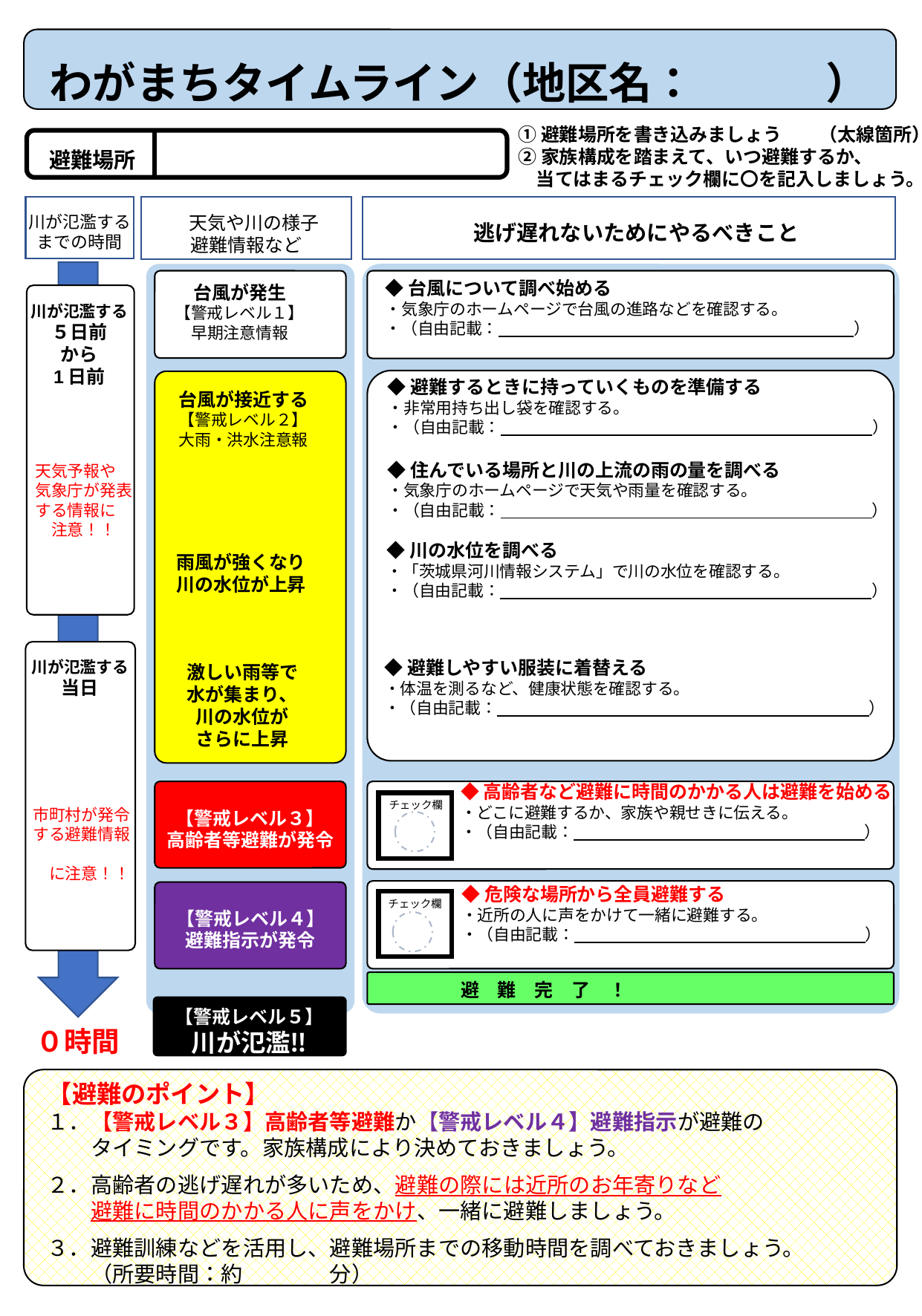

わがまちタイムライン（地区名：　　　）

①避難場所を書き込みましょう　　（太線箇所）
②家族構成を踏まえて、いつ避難するか、
　当てはまるチェック欄に〇を記入しましょう。
避難場所

川が氾濫する
までの時間
  天気や川の様子
避難情報など
  逃げ遅れないためにやるべきこと

台風が発生
【警戒レベル１】
早期注意情報
◆台風について調べ始める
・気象庁のホームページで台風の進路などを確認する。
・（自由記載：　　　　　　　　　　　　　　　　　　　　　　）

川が氾濫する
５日前
から
1日前
◆避難するときに持っていくものを準備する
・非常用持ち出し袋を確認する。
・（自由記載：　　　　　　　　　　　　　　　　　　　　　　　）

台風が接近する
【警戒レベル２】
大雨・洪水注意報
天気予報や
気象庁が発表する情報に
　注意！！
◆住んでいる場所と川の上流の雨の量を調べる
・気象庁のホームページで天気や雨量を確認する。
・（自由記載：　　　　　　　　　　　　　　　　　　　　　　　）
雨風が強くなり
川の水位が上昇
◆川の水位を調べる
・「茨城県河川情報システム」で川の水位を確認する。
・（自由記載：　　　　　　　　　　　　　　　　　　　　　　　）
川の水位が
さらに上昇
川が氾濫する
当日

◆避難しやすい服装に着替える
・体温を測るなど、健康状態を確認する。
・（自由記載：　　　　　　　　　　　　　　　　　　　　　　　）
激しい雨等で
水が集まり、
川の水位が
さらに上昇
チェック欄
市町村が発令
する避難情報
　に注意！！
◆高齢者など避難に時間のかかる人は避難を始める
・どこに避難するか、家族や親せきに伝える。
・（自由記載：　　　　　　　　　　　　　　　　　　）

【警戒レベル３】
高齢者等避難が発令

※該当するタイミングに
　○を記入しましょう。

チェック欄
◆危険な場所から全員避難する
・近所の人に声をかけて一緒に避難する。
・（自由記載：　　　　　　　　　　　　　　　　　　）

【警戒レベル４】
避難指示が発令

避　難　完　了　！

０時間
【警戒レベル５】
川が氾濫‼

【避難のポイント】
１．【警戒レベル３】高齢者等避難か【警戒レベル４】避難指示が避難の
　　タイミングです。家族構成により決めておきましょう。

２．高齢者の逃げ遅れが多いため、避難の際には近所のお年寄りなど
　　避難に時間のかかる人に声をかけ、一緒に避難しましょう。

３．避難訓練などを活用し、避難場所までの移動時間を調べておきましょう。
　　（所要時間：約　　　　分）